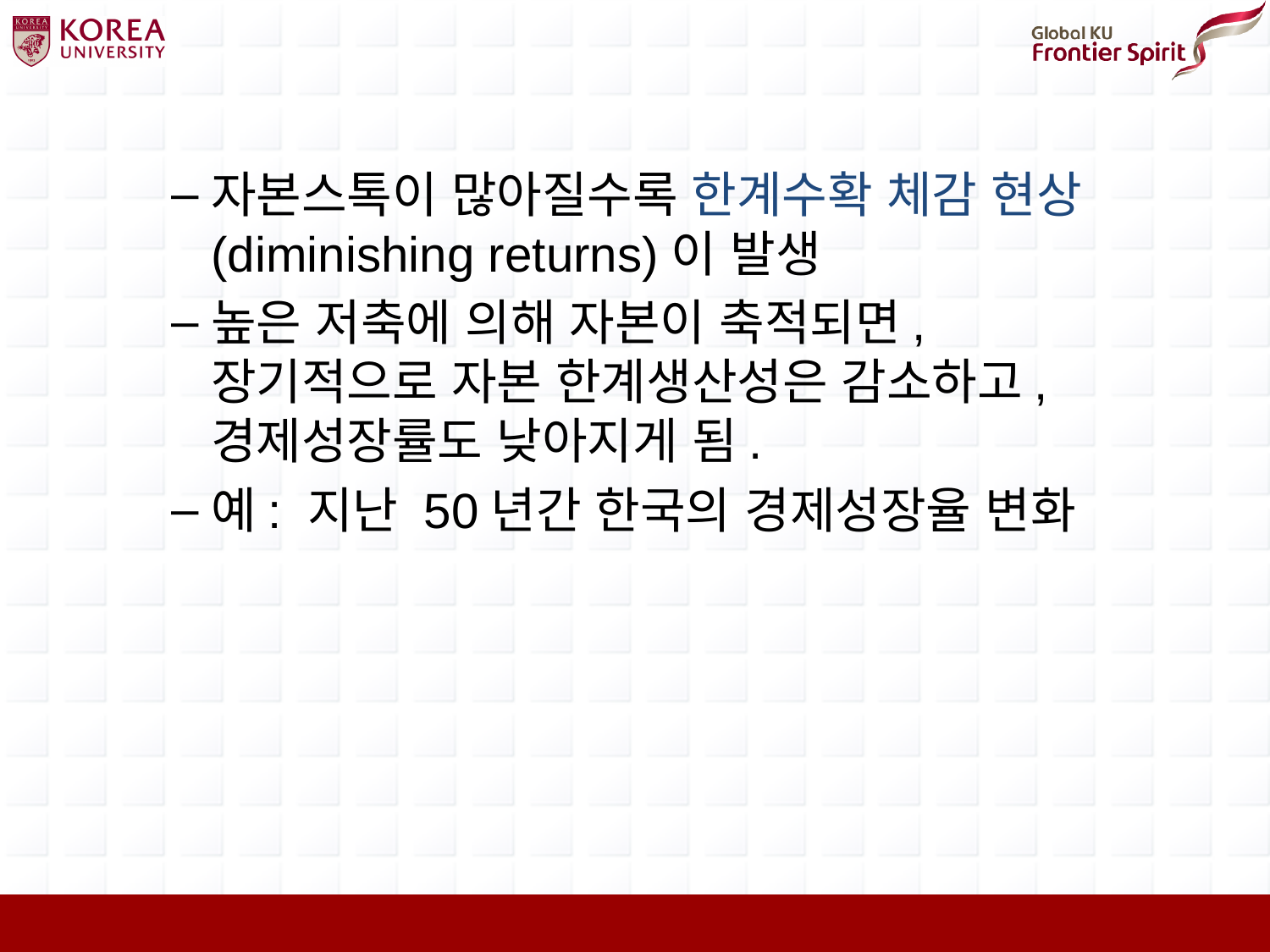

자본스톡이 많아질수록 한계수확 체감 현상(diminishing returns)이 발생
높은 저축에 의해 자본이 축적되면, 장기적으로 자본 한계생산성은 감소하고, 경제성장률도 낮아지게 됨.
예: 지난 50년간 한국의 경제성장율 변화